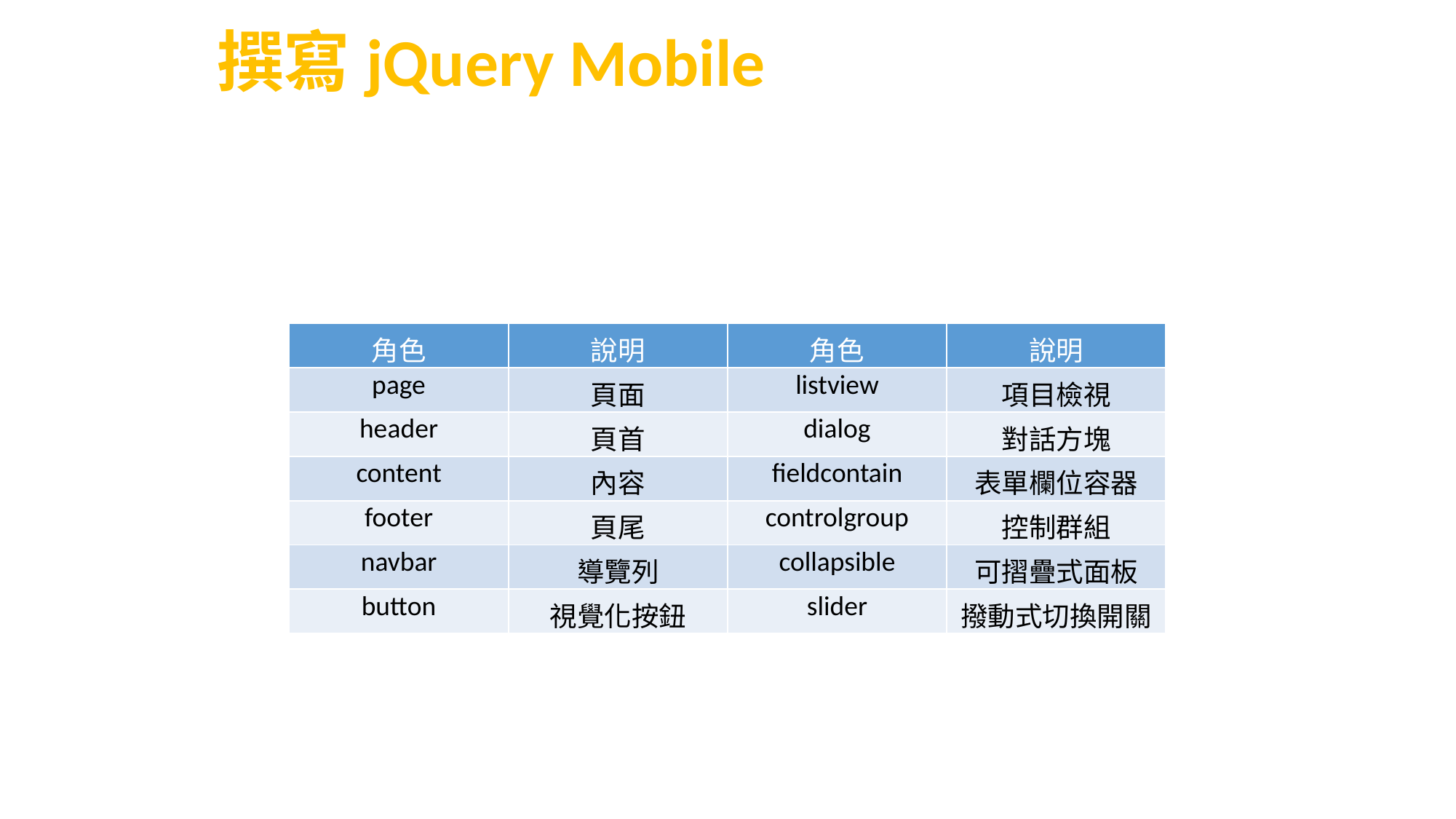

撰寫jQuery Mobile

| 角色 | 說明 | 角色 | 說明 |
| --- | --- | --- | --- |
| page | 頁面 | listview | 項目檢視 |
| header | 頁首 | dialog | 對話方塊 |
| content | 內容 | fieldcontain | 表單欄位容器 |
| footer | 頁尾 | controlgroup | 控制群組 |
| navbar | 導覽列 | collapsible | 可摺疊式面板 |
| button | 視覺化按鈕 | slider | 撥動式切換開關 |
3